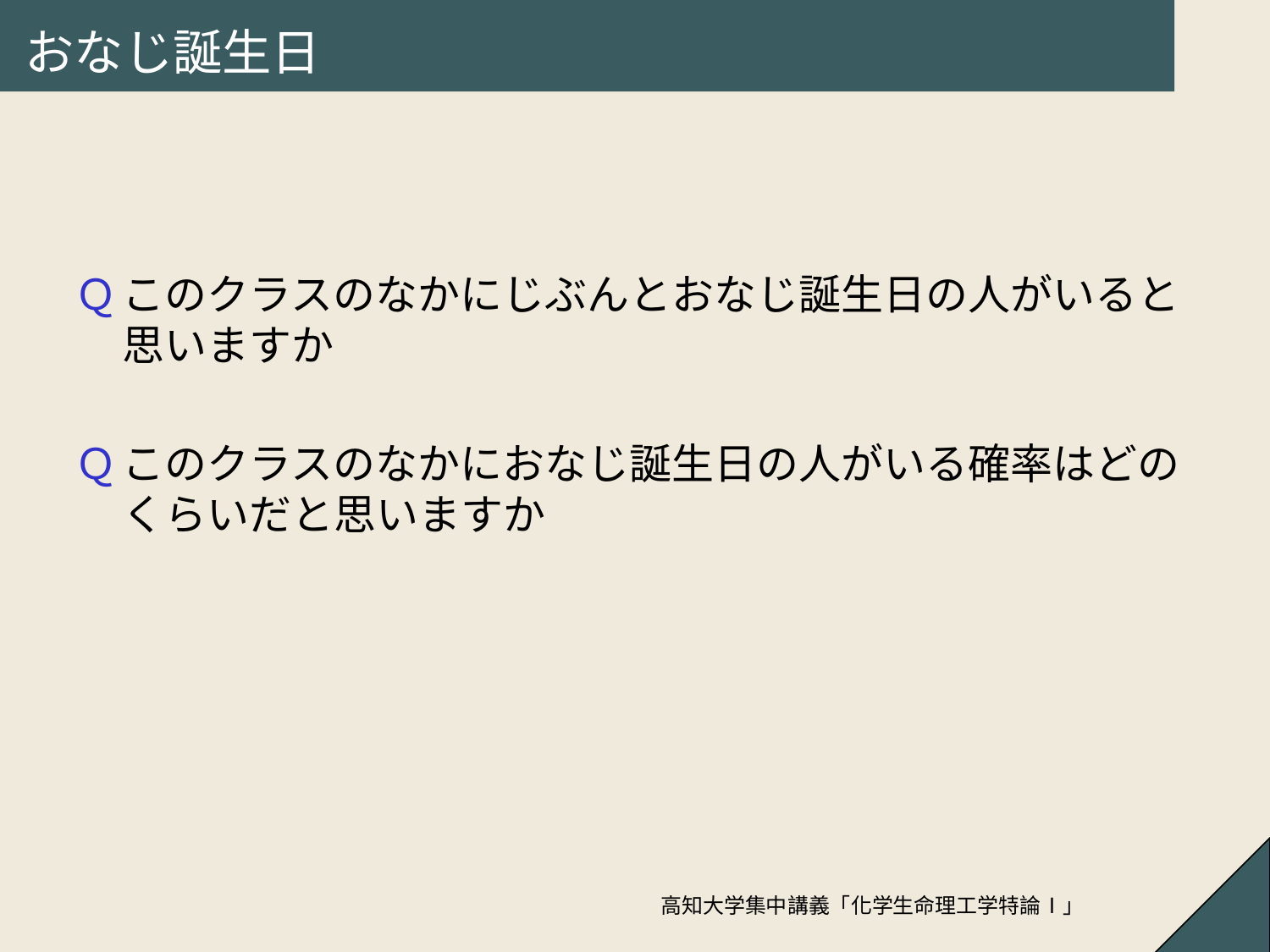

# おなじ誕生日

Ｑ	このクラスのなかにじぶんとおなじ誕生日の人がいると思いますか

Ｑ	このクラスのなかにおなじ誕生日の人がいる確率はどのくらいだと思いますか